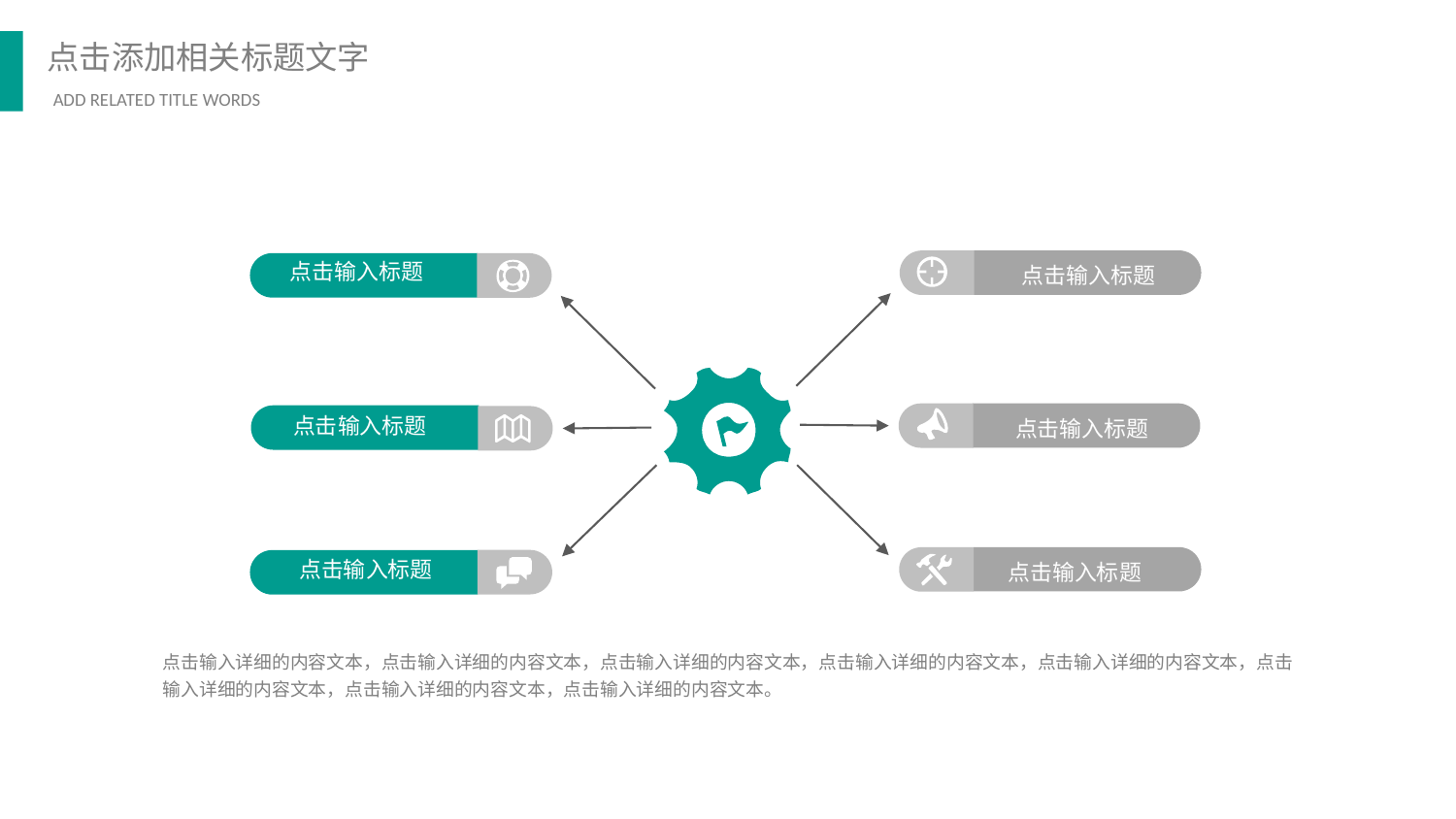

点击输入标题
点击输入标题

点击输入标题
点击输入标题

点击输入标题
点击输入标题

点击输入详细的内容文本，点击输入详细的内容文本，点击输入详细的内容文本，点击输入详细的内容文本，点击输入详细的内容文本，点击输入详细的内容文本，点击输入详细的内容文本，点击输入详细的内容文本。